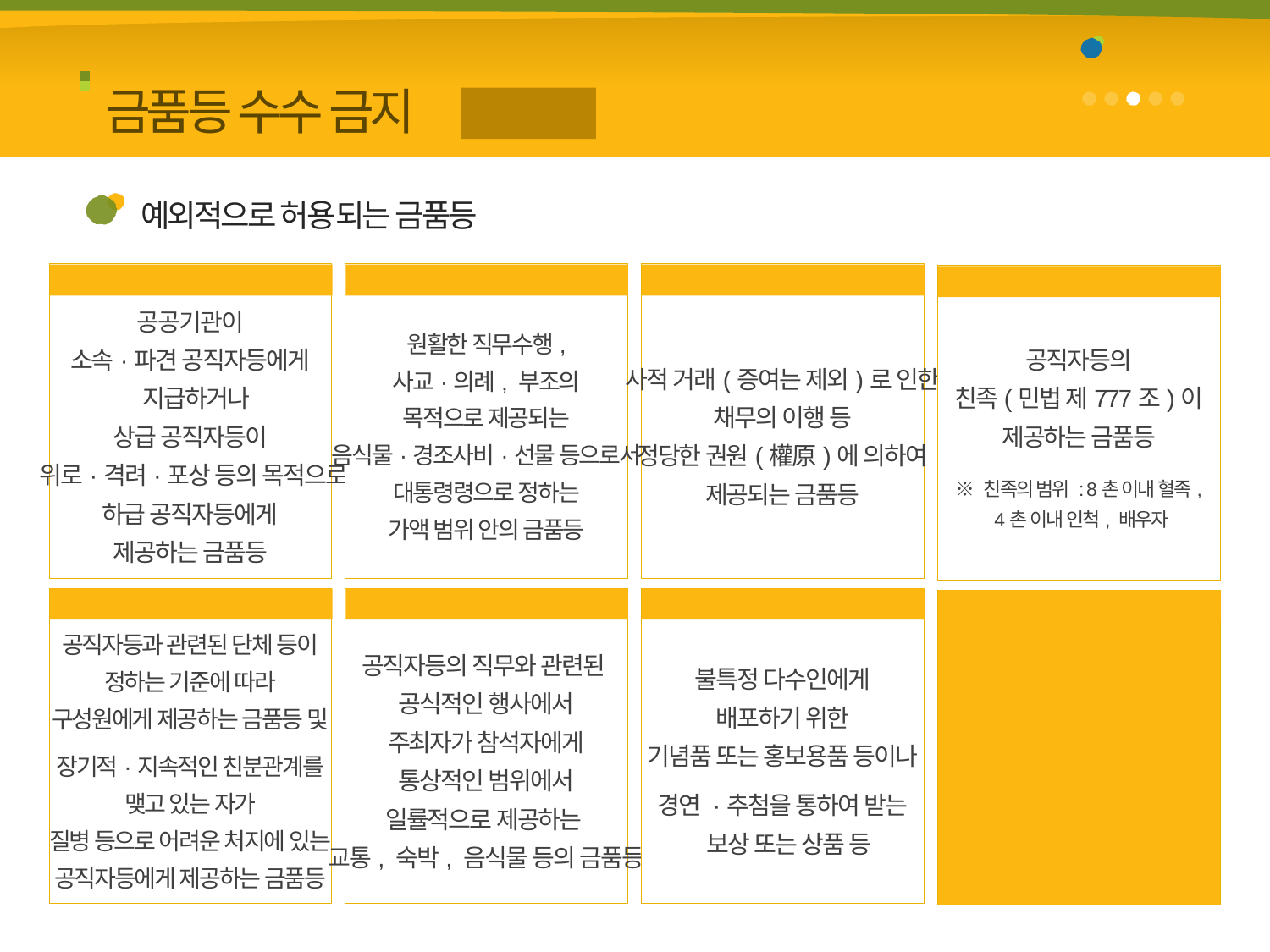

청탁금지법
주요내용

3

금품등 수수 금지
예외사유
예외적으로 허용되는 금품등

공공기관이
소속·파견 공직자등에게
 지급하거나
상급 공직자등이
 위로·격려·포상 등의 목적으로
하급 공직자등에게
제공하는 금품등

원활한 직무수행,
사교·의례, 부조의
목적으로 제공되는
음식물·경조사비·선물 등으로서
대통령령으로 정하는
가액 범위 안의 금품등

사적 거래(증여는 제외)로 인한
채무의 이행 등
정당한 권원(權原)에 의하여
제공되는 금품등
1
2
3
5
6
7

공직자등과 관련된 단체 등이
정하는 기준에 따라
구성원에게 제공하는 금품등 및

장기적·지속적인 친분관계를
맺고 있는 자가
질병 등으로 어려운 처지에 있는
공직자등에게 제공하는 금품등

공직자등의 직무와 관련된
공식적인 행사에서
주최자가 참석자에게
통상적인 범위에서
일률적으로 제공하는
교통, 숙박, 음식물 등의 금품등

불특정 다수인에게
배포하기 위한
기념품 또는 홍보용품 등이나

경연 ·추첨을 통하여 받는
 보상 또는 상품 등

공직자등의
친족(민법 제777조)이
제공하는 금품등

※ 친족의 범위 : 8촌 이내 혈족,
 4촌 이내 인척, 배우자
4
8

그 밖에
 다른 법령·기준
 또는
사회상규에 따라
허용되는 금품등